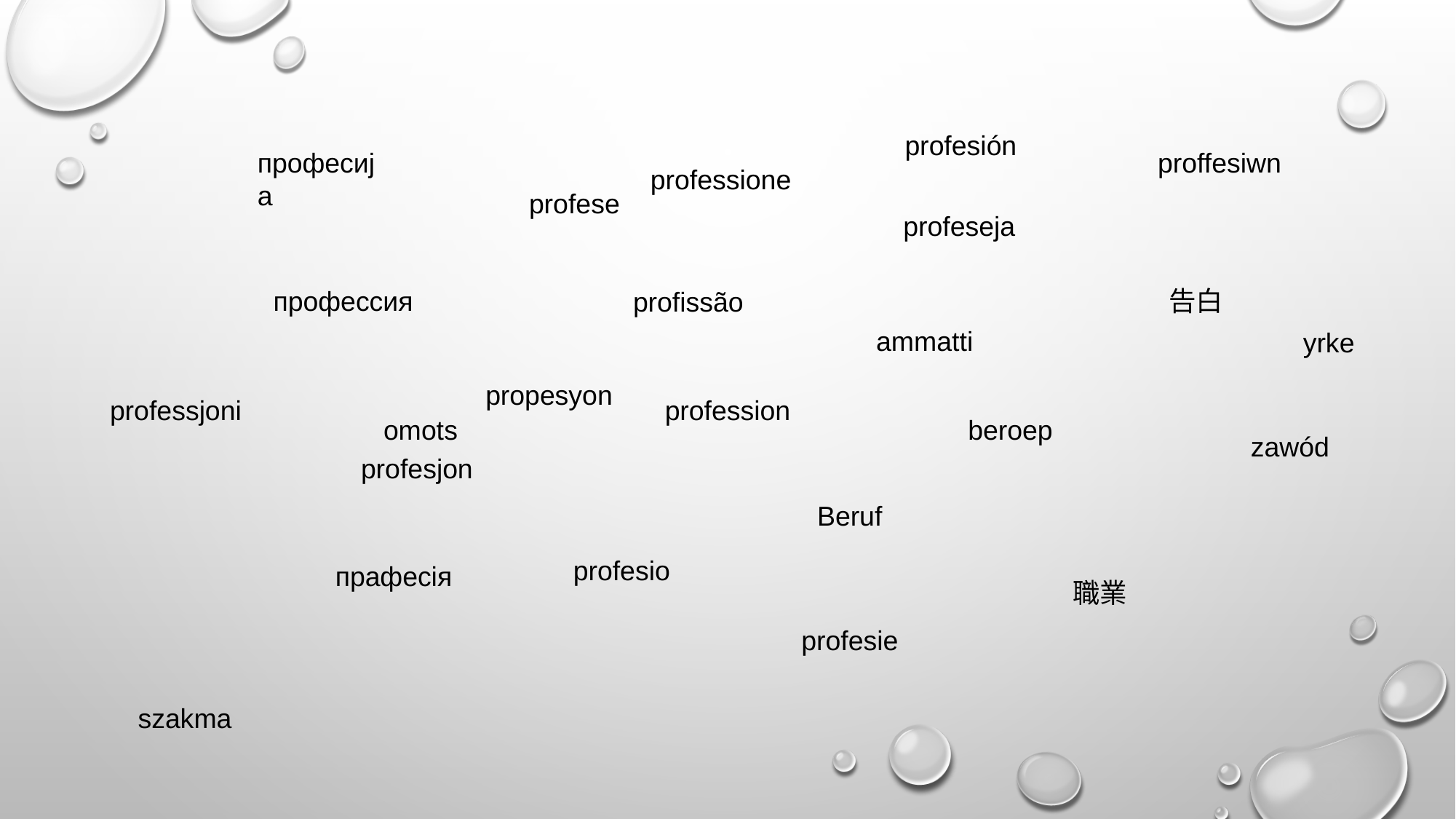

profesión
професија
proffesiwn
professione
profese
profeseja
профессия
告白
profissão
ammatti
yrke
propesyon
professjoni
profession
omots
beroep
zawód
profesjon
Beruf

profesio
прафесія
職業
profesie

szakma